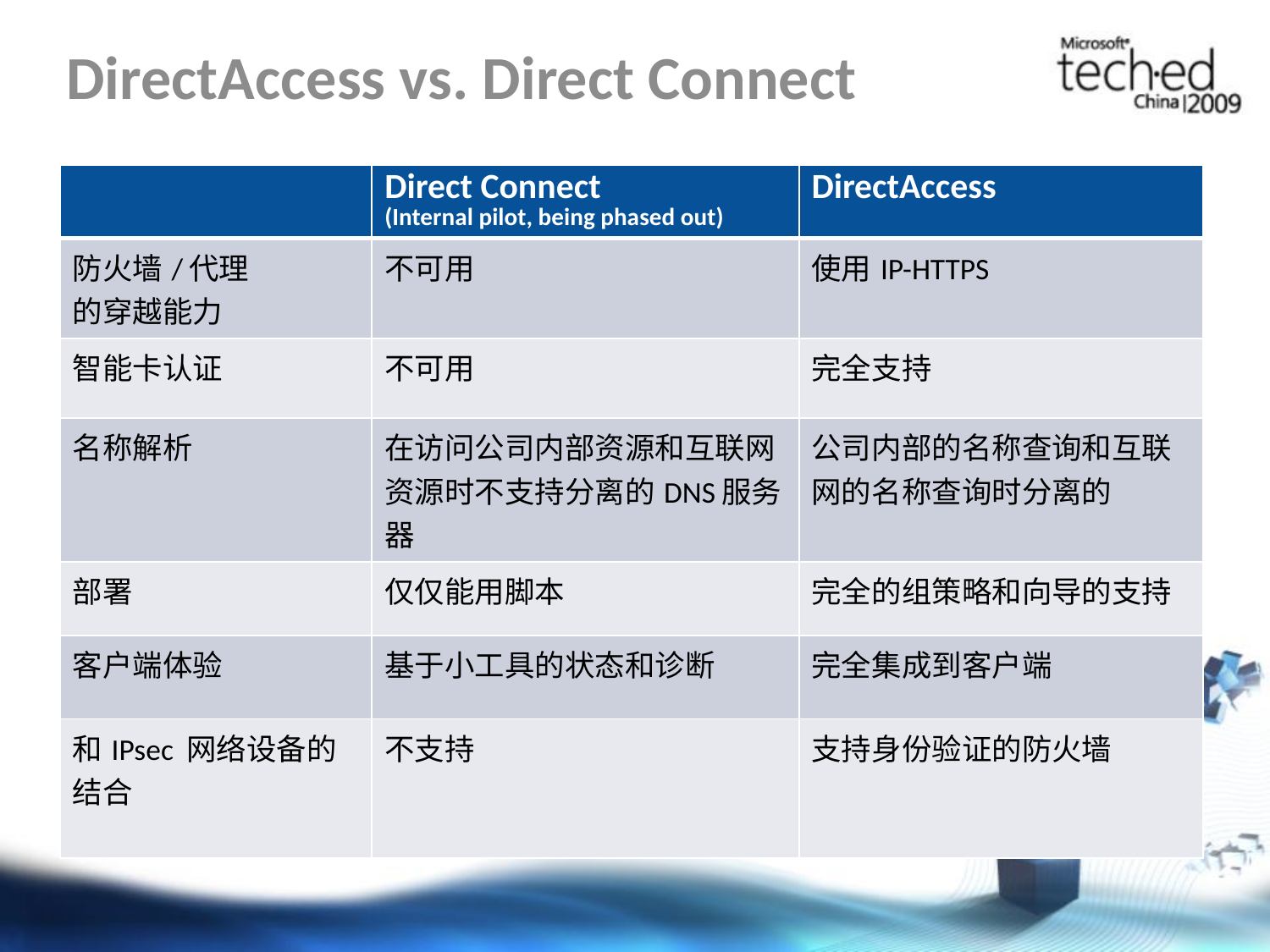

# DirectAccess vs. Direct Connect
|  | Direct Connect (Internal pilot, being phased out) | DirectAccess |
| --- | --- | --- |
| 防火墙/代理 的穿越能力 | 不可用 | 使用IP-HTTPS |
| 智能卡认证 | 不可用 | 完全支持 |
| 名称解析 | 在访问公司内部资源和互联网资源时不支持分离的DNS服务器 | 公司内部的名称查询和互联网的名称查询时分离的 |
| 部署 | 仅仅能用脚本 | 完全的组策略和向导的支持 |
| 客户端体验 | 基于小工具的状态和诊断 | 完全集成到客户端 |
| 和IPsec 网络设备的结合 | 不支持 | 支持身份验证的防火墙 |